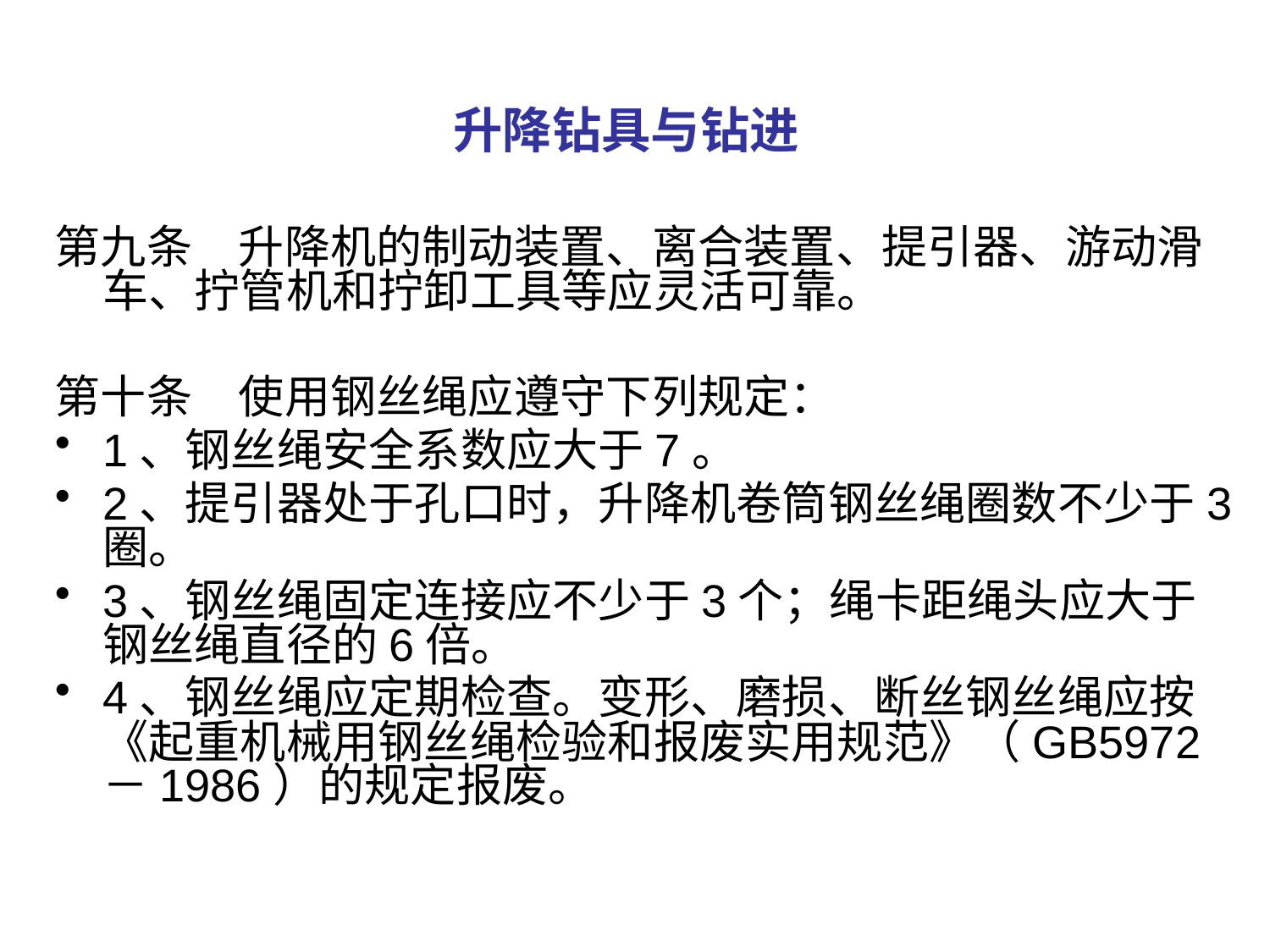

# 升降钻具与钻进
第九条　升降机的制动装置、离合装置、提引器、游动滑车、拧管机和拧卸工具等应灵活可靠。

第十条　使用钢丝绳应遵守下列规定：
1、钢丝绳安全系数应大于7。
2、提引器处于孔口时，升降机卷筒钢丝绳圈数不少于3圈。
3、钢丝绳固定连接应不少于3个；绳卡距绳头应大于钢丝绳直径的6倍。
4、钢丝绳应定期检查。变形、磨损、断丝钢丝绳应按《起重机械用钢丝绳检验和报废实用规范》（GB5972－1986）的规定报废。